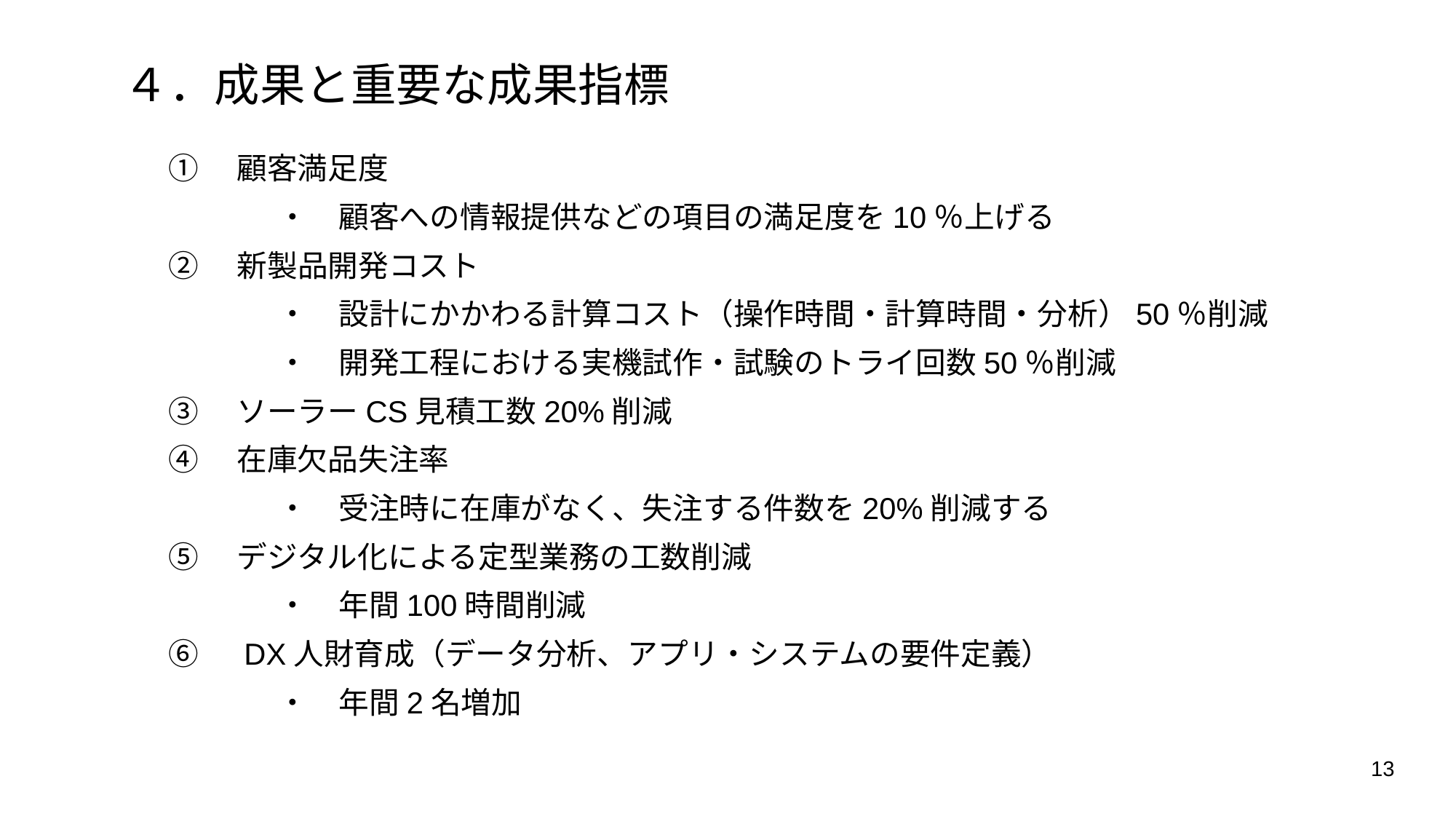

４．成果と重要な成果指標
①　顧客満足度
	・　顧客への情報提供などの項目の満足度を10％上げる
②　新製品開発コスト
	・　設計にかかわる計算コスト（操作時間・計算時間・分析）50％削減
	・　開発工程における実機試作・試験のトライ回数50％削減
③　ソーラーCS見積工数20%削減
④　在庫欠品失注率
	・　受注時に在庫がなく、失注する件数を20%削減する
⑤　デジタル化による定型業務の工数削減
	・　年間100時間削減
⑥　DX人財育成（データ分析、アプリ・システムの要件定義）
	・　年間2名増加

13